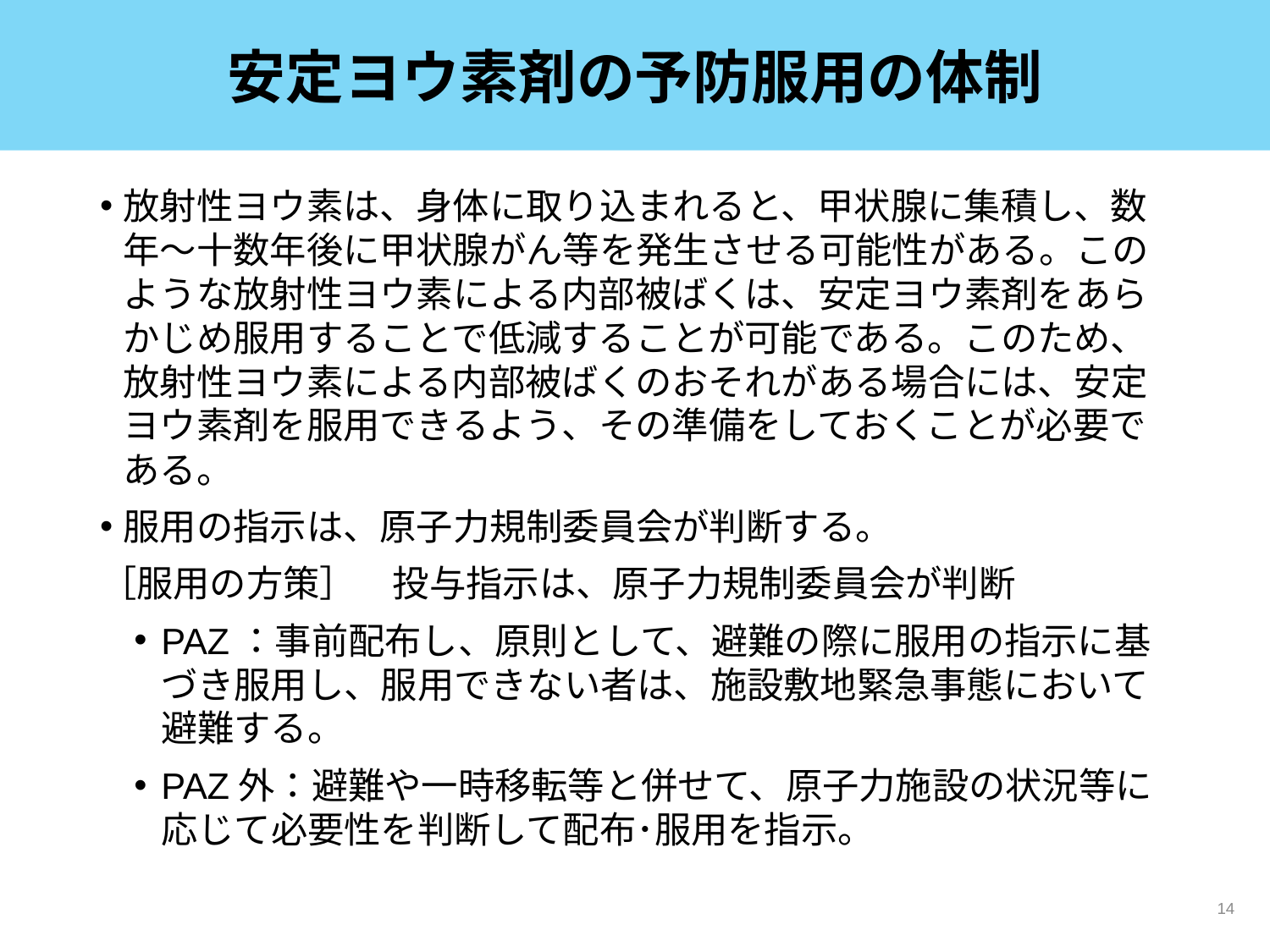

# 安定ヨウ素剤の予防服用の体制
放射性ヨウ素は、身体に取り込まれると、甲状腺に集積し、数年～十数年後に甲状腺がん等を発生させる可能性がある。このような放射性ヨウ素による内部被ばくは、安定ヨウ素剤をあらかじめ服用することで低減することが可能である。このため、放射性ヨウ素による内部被ばくのおそれがある場合には、安定ヨウ素剤を服用できるよう、その準備をしておくことが必要である。
服用の指示は、原子力規制委員会が判断する。
［服用の方策］　投与指示は、原子力規制委員会が判断
PAZ：事前配布し、原則として、避難の際に服用の指示に基づき服用し、服用できない者は、施設敷地緊急事態において避難する。
PAZ外：避難や一時移転等と併せて、原子力施設の状況等に応じて必要性を判断して配布･服用を指示。
14